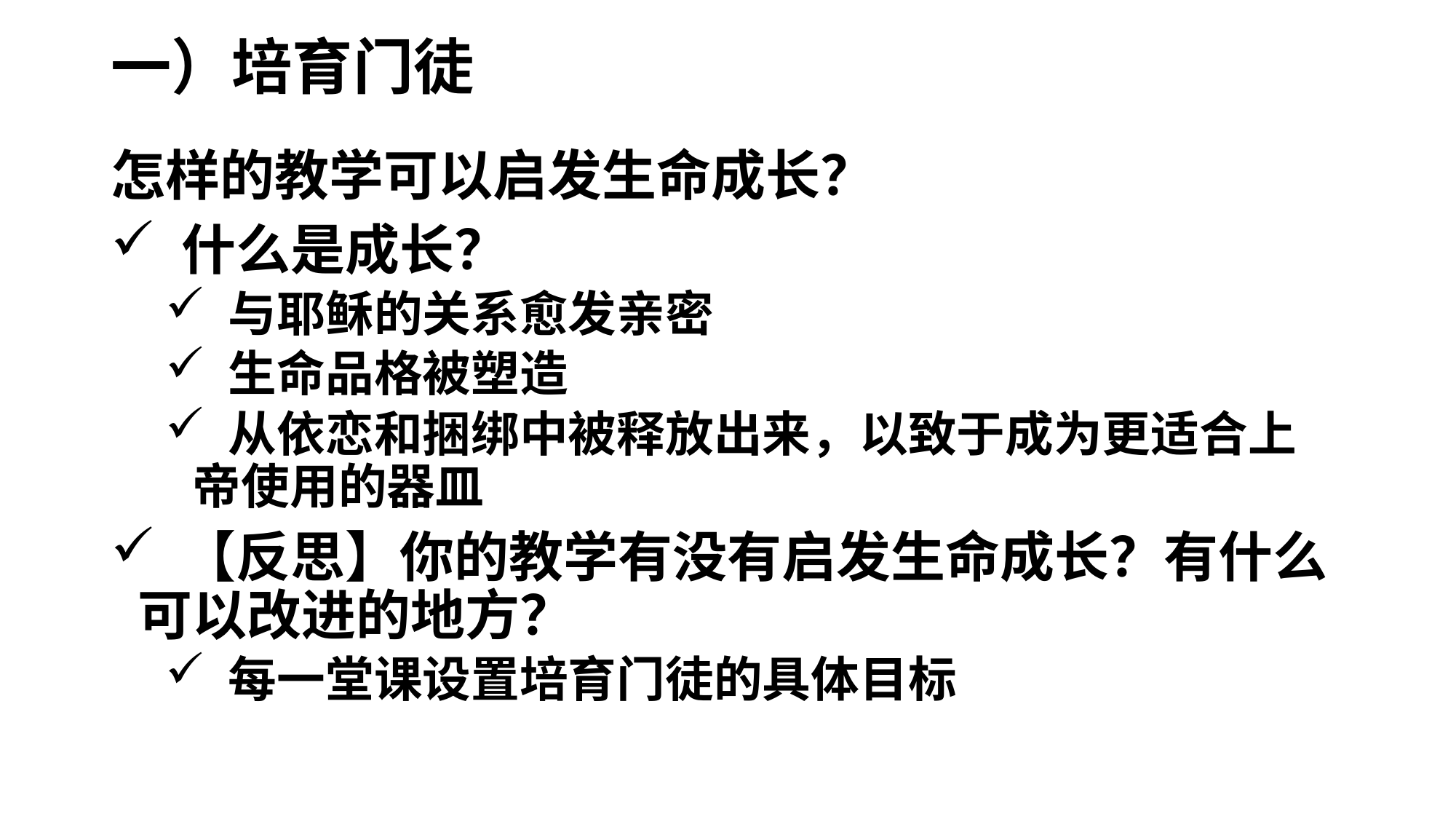

# 一）培育门徒
怎样的教学可以启发生命成长？
 什么是成长？
 与耶稣的关系愈发亲密
 生命品格被塑造
 从依恋和捆绑中被释放出来，以致于成为更适合上帝使用的器皿
 【反思】你的教学有没有启发生命成长？有什么可以改进的地方？
 每一堂课设置培育门徒的具体目标